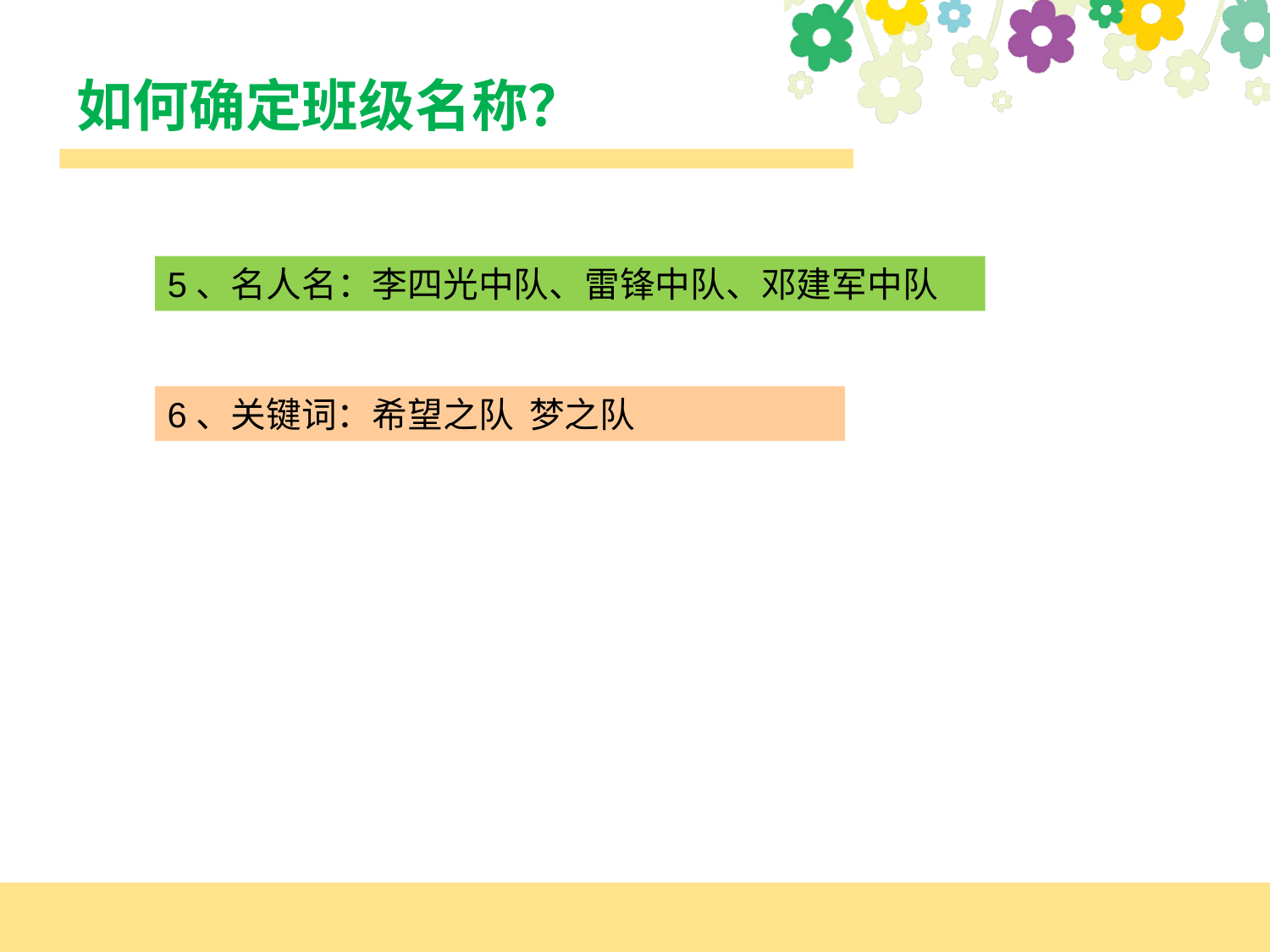

# 如何确定班级名称？
5、名人名：李四光中队、雷锋中队、邓建军中队
6、关键词：希望之队  梦之队